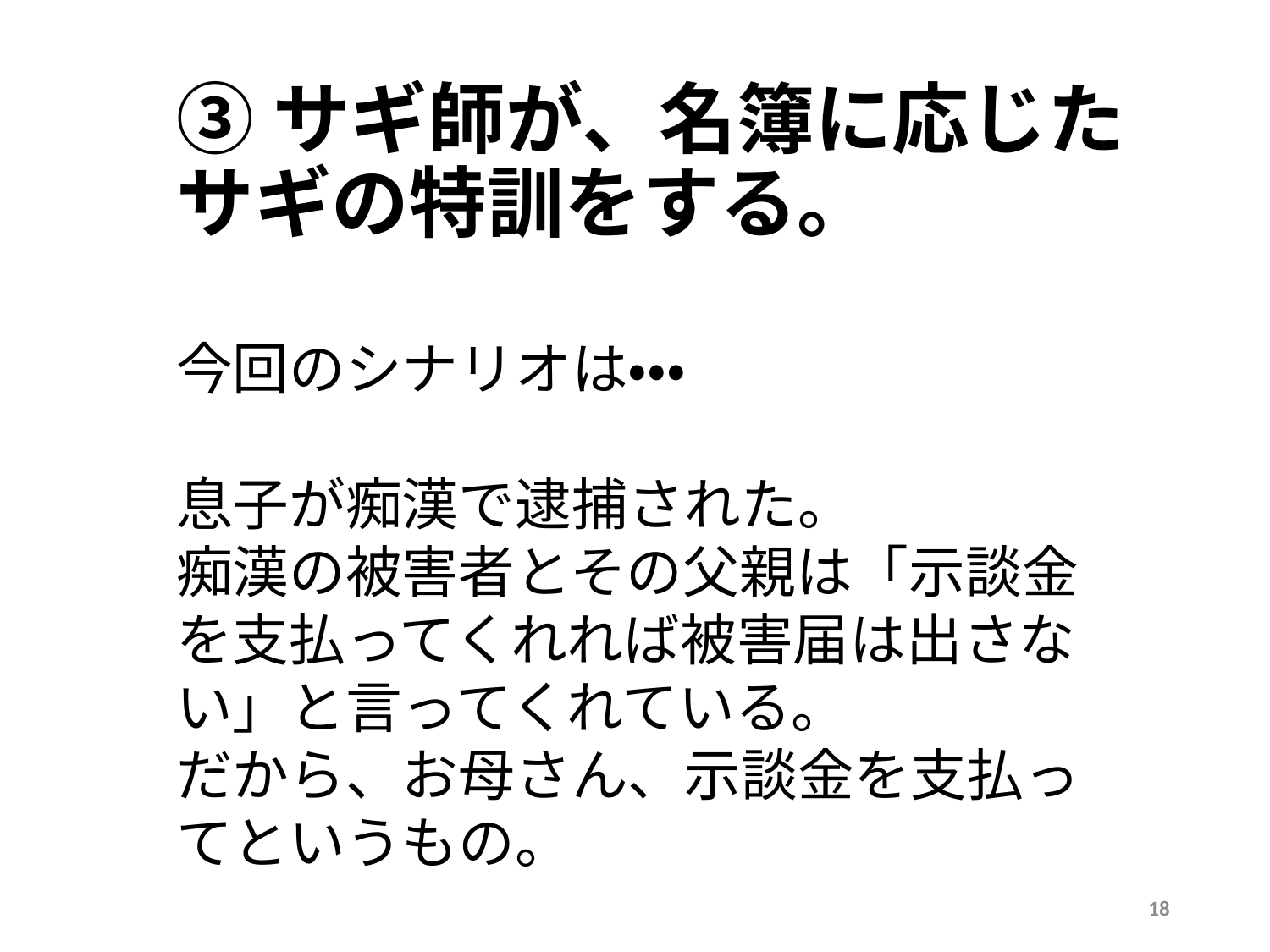

# ③サギ師が、名簿に応じた サギの特訓をする。
今回のシナリオは・・・

息子が痴漢で逮捕された。
痴漢の被害者とその父親は「示談金を支払ってくれれば被害届は出さない」と言ってくれている。
だから、お母さん、示談金を支払ってというもの。
18